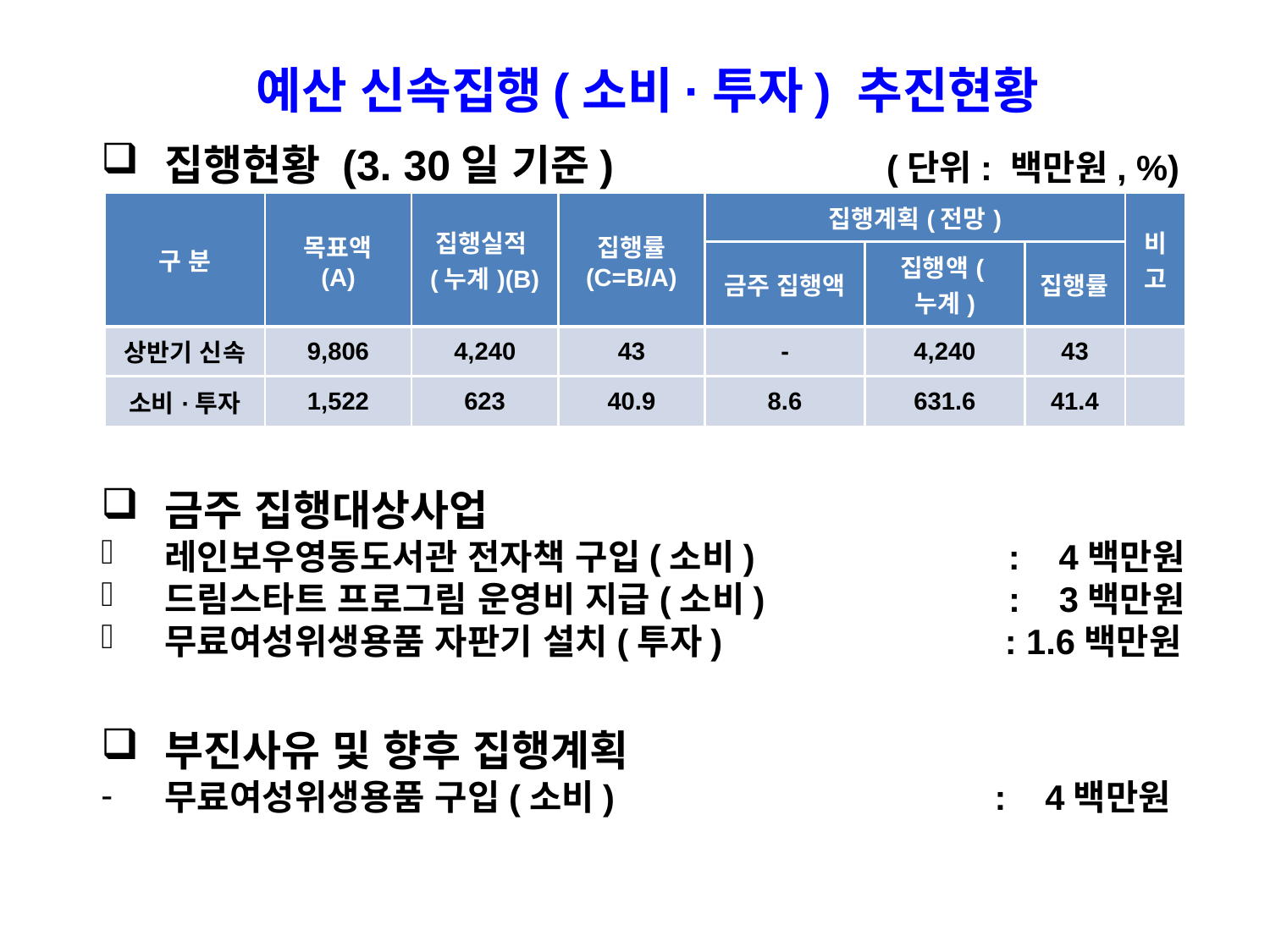

예산 신속집행(소비·투자) 추진현황
집행현황 (3. 30일 기준)                       (단위: 백만원, %)

금주 집행대상사업
레인보우영동도서관 전자책 구입(소비)                          :    4백만원
드림스타트 프로그림 운영비 지급(소비)                         :    3백만원
무료여성위생용품 자판기 설치(투자)                             : 1.6백만원

부진사유 및 향후 집행계획
무료여성위생용품 구입(소비)                                       :    4백만원

| 구 분 | 목표액 (A) | 집행실적(누계)(B) | 집행률 (C=B/A) | 집행계획(전망) |  |  | 비 고 |
| --- | --- | --- | --- | --- | --- | --- | --- |
|  |  |  |  | 금주 집행액 | 집행액(누계) | 집행률 |  |
| 상반기 신속 | 9,806 | 4,240 | 43 | - | 4,240 | 43 |  |
| 소비·투자 | 1,522 | 623 | 40.9 | 8.6 | 631.6 | 41.4 |  |